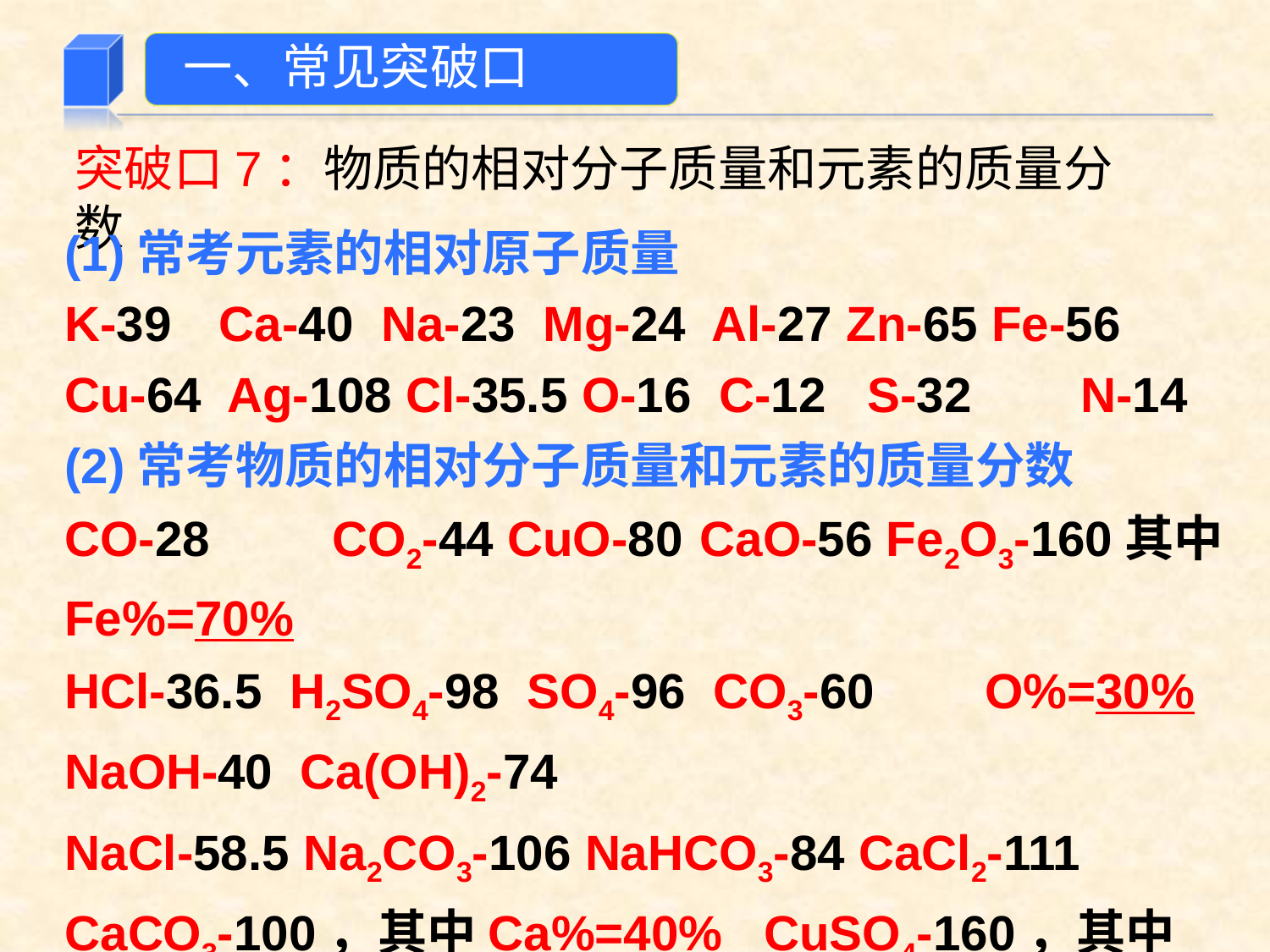

一、常见突破口
突破口7：物质的相对分子质量和元素的质量分数
(1)常考元素的相对原子质量
K-39	  Ca-40  Na-23  Mg-24  Al-27 Zn-65 Fe-56
Cu-64  Ag-108 Cl-35.5 O-16  C-12   S-32	N-14
(2)常考物质的相对分子质量和元素的质量分数
CO-28	 CO2-44 CuO-80	CaO-56 Fe2O3-160其中Fe%=70%
HCl-36.5  H2SO4-98  SO4-96  CO3-60        O%=30%
NaOH-40  Ca(OH)2-74
NaCl-58.5 Na2CO3-106 NaHCO3-84 CaCl2-111
CaCO3-100，其中Ca%=40%   CuSO4-160，其中Cu%=40%